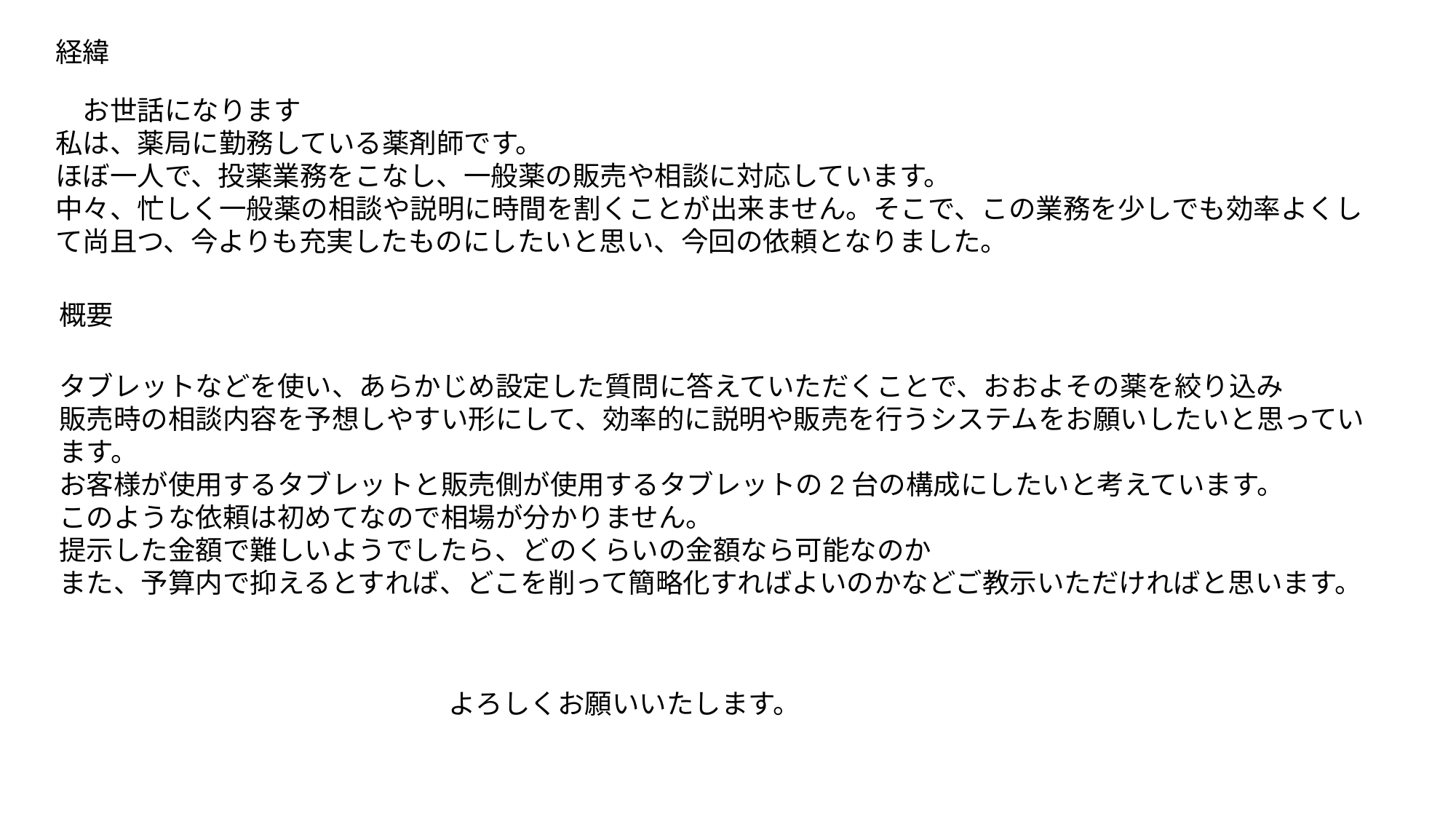

経緯
　お世話になります
私は、薬局に勤務している薬剤師です。
ほぼ一人で、投薬業務をこなし、一般薬の販売や相談に対応しています。
中々、忙しく一般薬の相談や説明に時間を割くことが出来ません。そこで、この業務を少しでも効率よくして尚且つ、今よりも充実したものにしたいと思い、今回の依頼となりました。
概要
タブレットなどを使い、あらかじめ設定した質問に答えていただくことで、おおよその薬を絞り込み
販売時の相談内容を予想しやすい形にして、効率的に説明や販売を行うシステムをお願いしたいと思っています。
お客様が使用するタブレットと販売側が使用するタブレットの2台の構成にしたいと考えています。
このような依頼は初めてなので相場が分かりません。
提示した金額で難しいようでしたら、どのくらいの金額なら可能なのか
また、予算内で抑えるとすれば、どこを削って簡略化すればよいのかなどご教示いただければと思います。

よろしくお願いいたします。